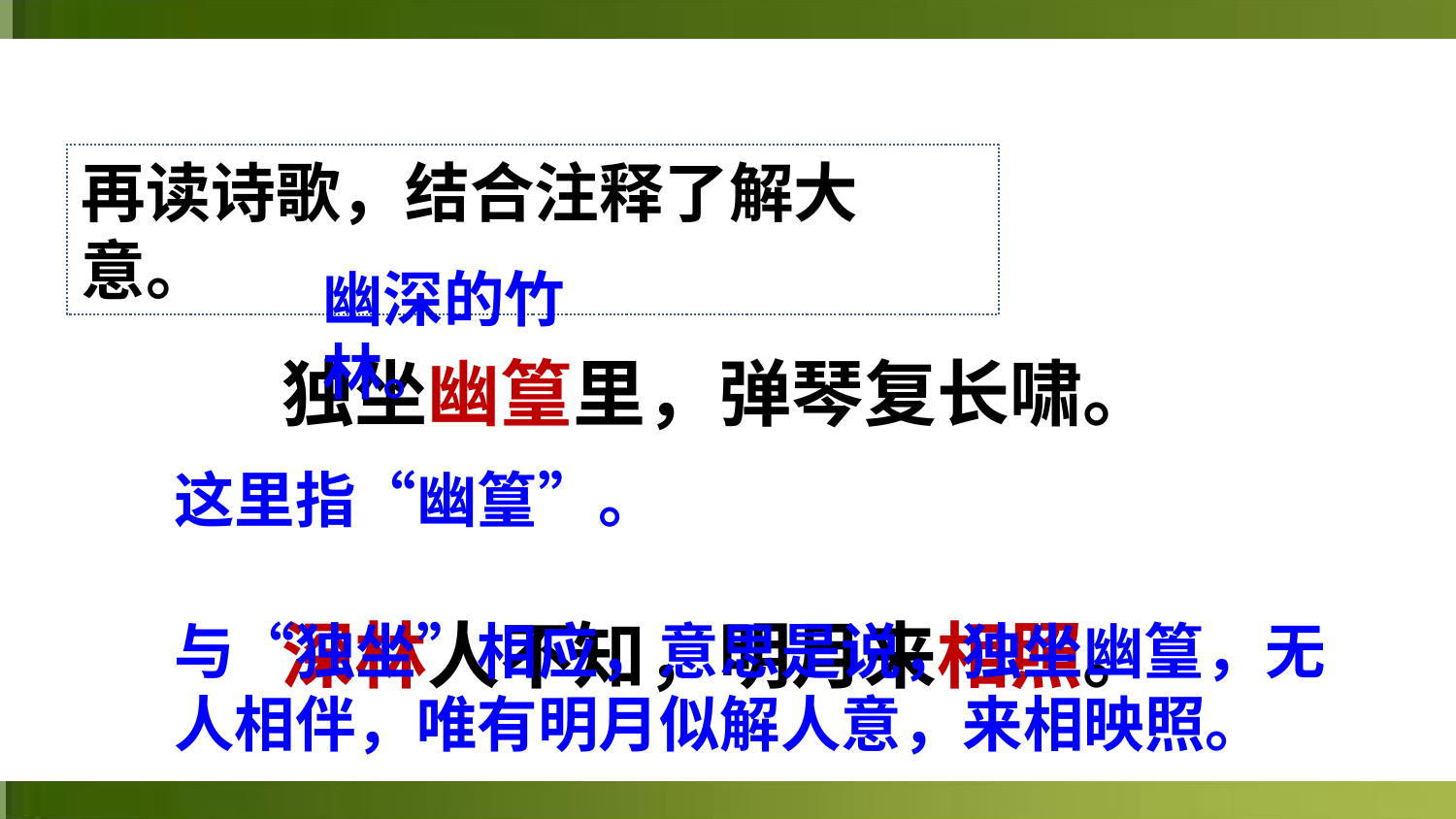

再读诗歌，结合注释了解大意。
幽深的竹林。
独坐幽篁里，弹琴复长啸。

深林人不知，明月来相照。
这里指“幽篁”。
与“独坐”相应，意思是说，独坐幽篁，无人相伴，唯有明月似解人意，来相映照。